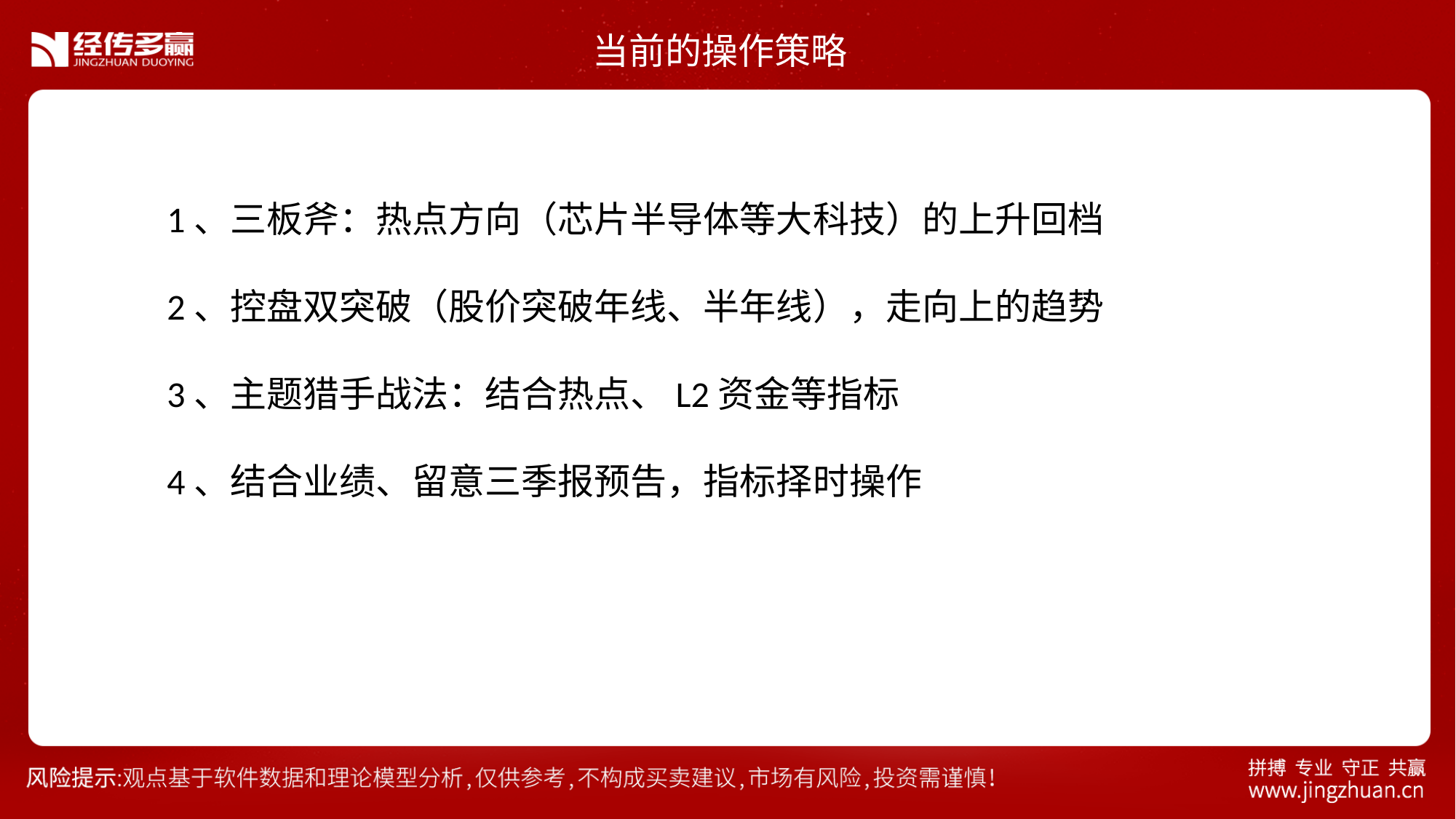

当前的操作策略
1、三板斧：热点方向（芯片半导体等大科技）的上升回档

2、控盘双突破（股价突破年线、半年线），走向上的趋势

3、主题猎手战法：结合热点、L2资金等指标

4、结合业绩、留意三季报预告，指标择时操作